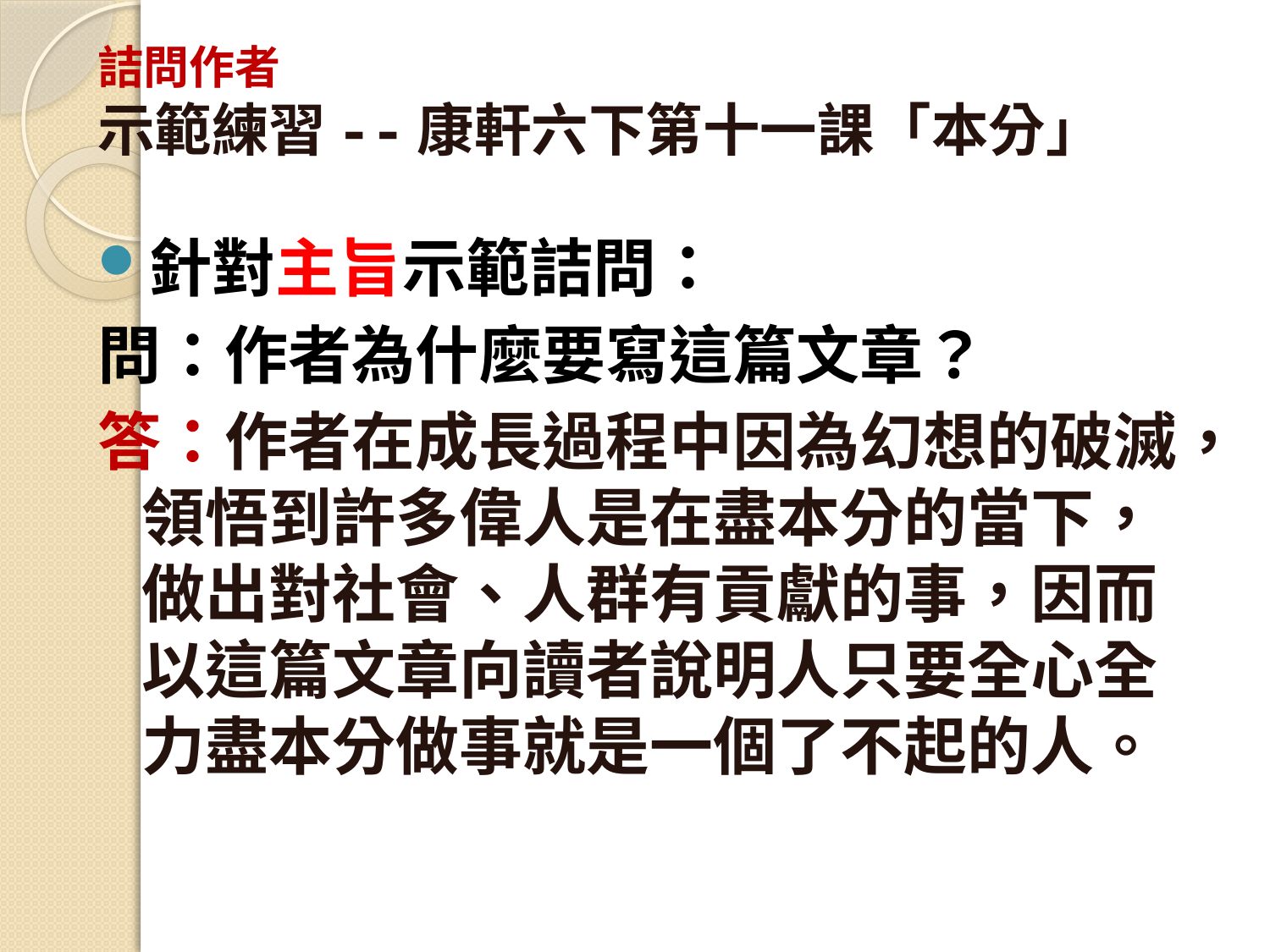

# 詰問作者 示範練習--康軒六下第十一課「本分」
針對主旨示範詰問：
問：作者為什麼要寫這篇文章？
答：作者在成長過程中因為幻想的破滅，領悟到許多偉人是在盡本分的當下，做出對社會、人群有貢獻的事，因而以這篇文章向讀者說明人只要全心全力盡本分做事就是一個了不起的人。